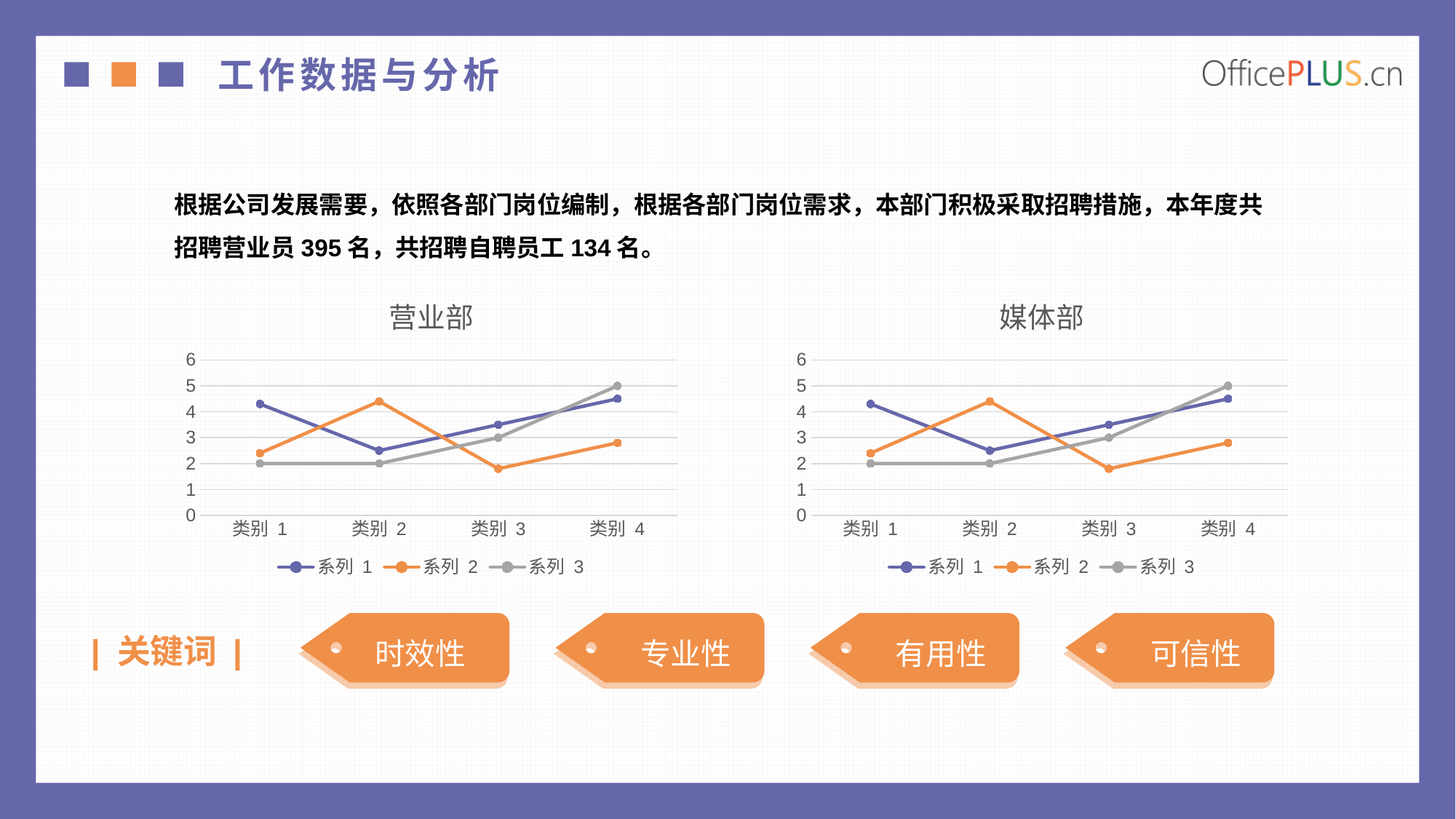

工作数据与分析
根据公司发展需要，依照各部门岗位编制，根据各部门岗位需求，本部门积极采取招聘措施，本年度共招聘营业员395名，共招聘自聘员工134名。

### Chart: 媒体部

| Category | 系列 1 | 系列 2 | 系列 3 |
|---|---|---|---|
| 类别 1 | 4.3 | 2.4 | 2.0 |
| 类别 2 | 2.5 | 4.4 | 2.0 |
| 类别 3 | 3.5 | 1.8 | 3.0 |
| 类别 4 | 4.5 | 2.8 | 5.0 |

### Chart: 营业部

| Category | 系列 1 | 系列 2 | 系列 3 |
|---|---|---|---|
| 类别 1 | 4.3 | 2.4 | 2.0 |
| 类别 2 | 2.5 | 4.4 | 2.0 |
| 类别 3 | 3.5 | 1.8 | 3.0 |
| 类别 4 | 4.5 | 2.8 | 5.0 |

时效性

  专业性

  有用性

  可信性
| 关键词 |